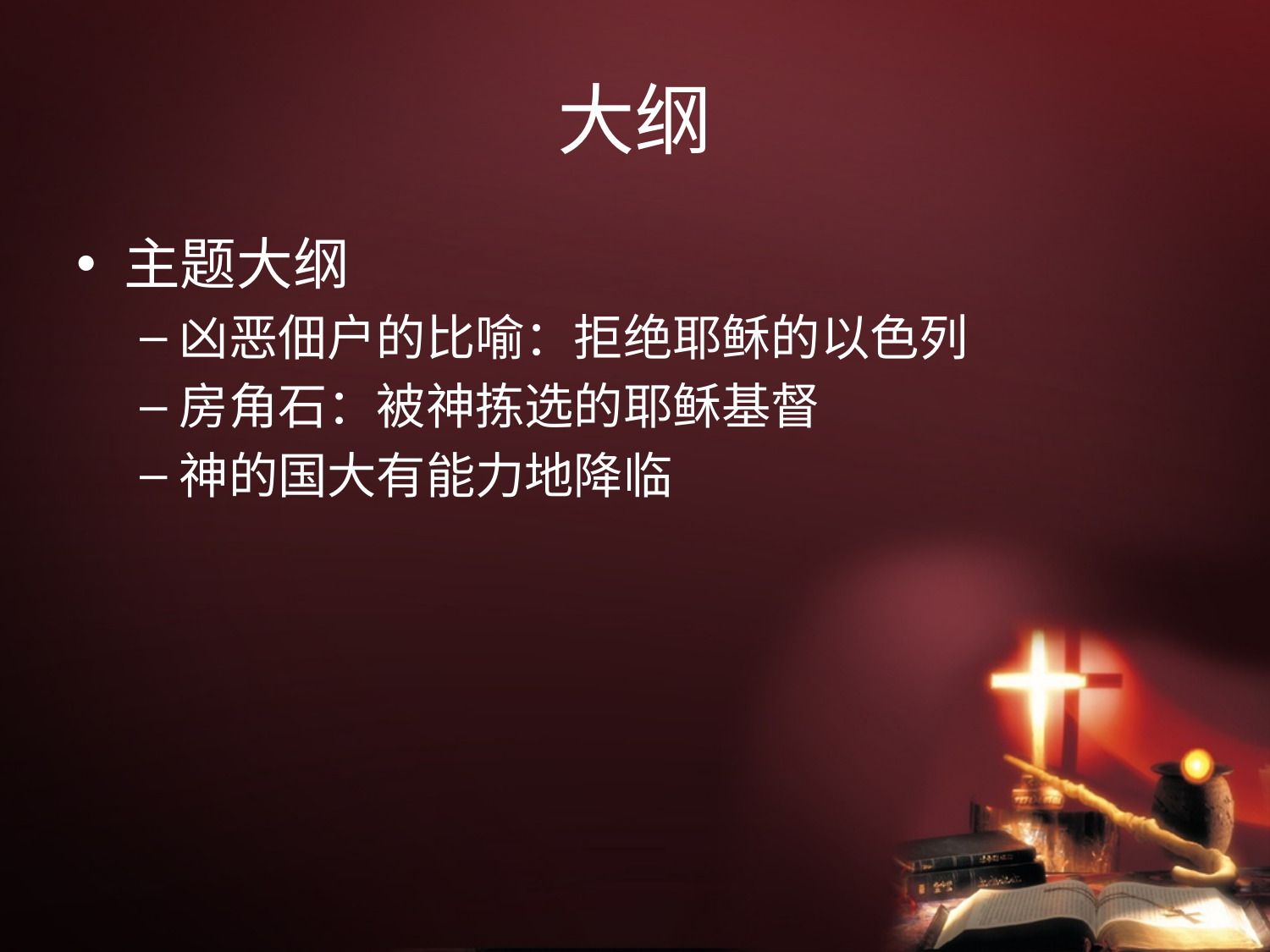

# 大纲
主题大纲
凶恶佃户的比喻：拒绝耶稣的以色列
房角石：被神拣选的耶稣基督
神的国大有能力地降临